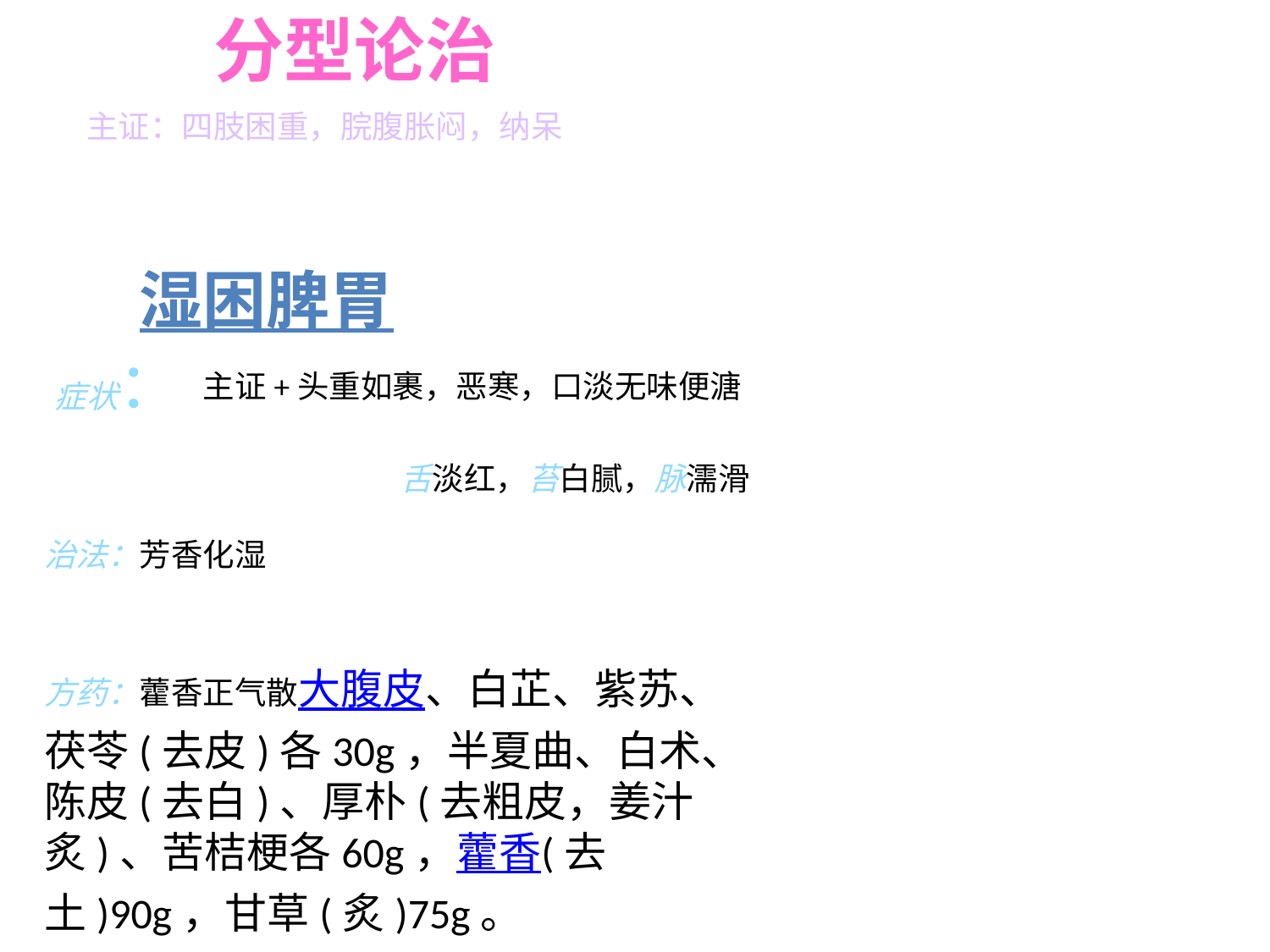

分型论治
主证：四肢困重，脘腹胀闷，纳呆
湿困脾胃

症状：
主证+头重如裹，恶寒，口淡无味便溏

   舌淡红，苔白腻，脉濡滑

治法：芳香化湿
方药：藿香正气散大腹皮、白芷、紫苏、茯苓(去皮)各30g，半夏曲、白术、陈皮(去白)、厚朴(去粗皮，姜汁炙)、苦桔梗各60g，藿香(去土)90g，甘草(炙)75g。